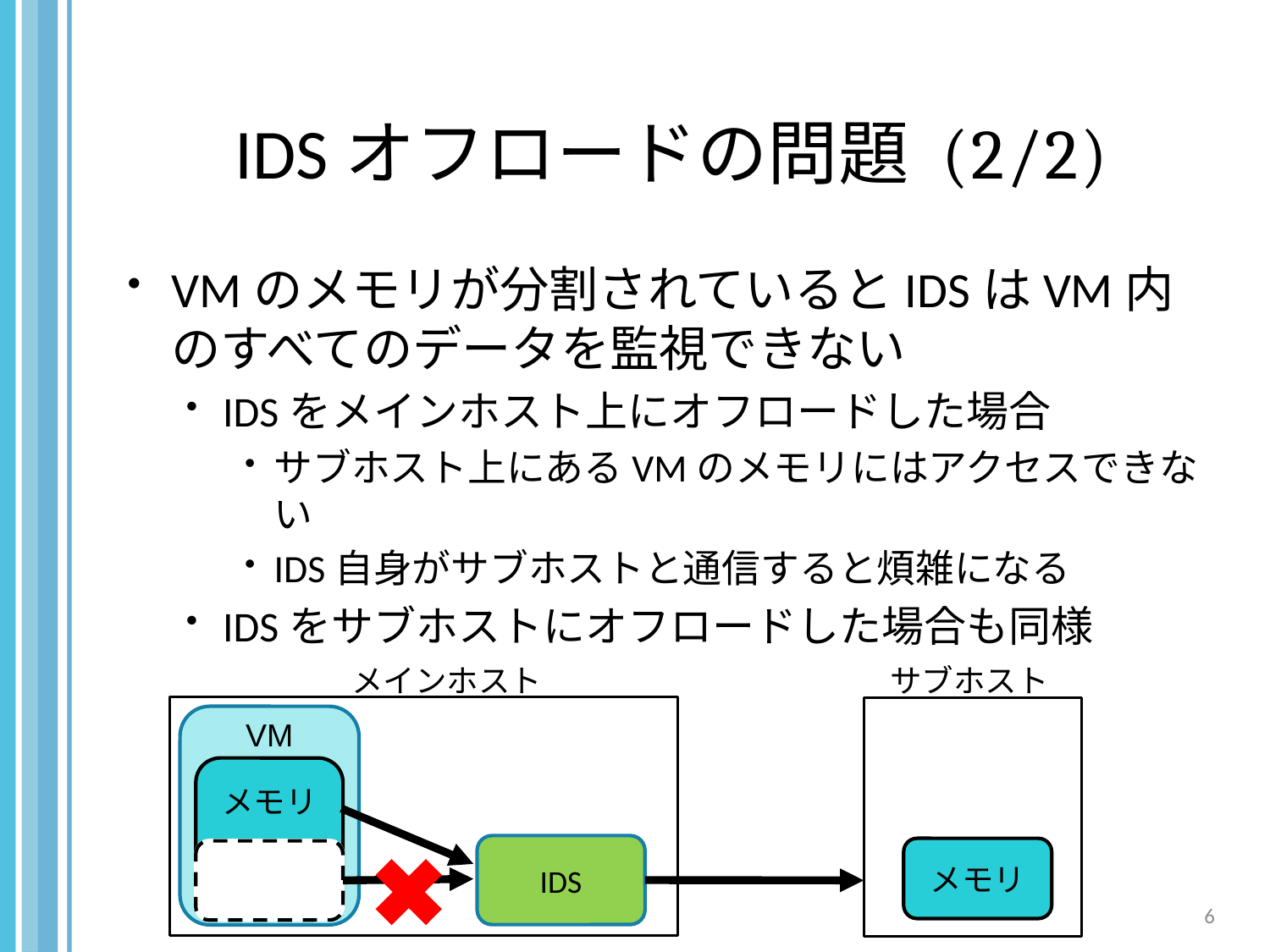

# IDSオフロードの問題 (2/2)
VMのメモリが分割されているとIDSはVM内のすべてのデータを監視できない
IDSをメインホスト上にオフロードした場合
サブホスト上にあるVMのメモリにはアクセスできない
IDS自身がサブホストと通信すると煩雑になる
IDSをサブホストにオフロードした場合も同様

メインホスト
サブホスト

VM

メモリ
メモリ
メモリ
IDS
メモリ

6